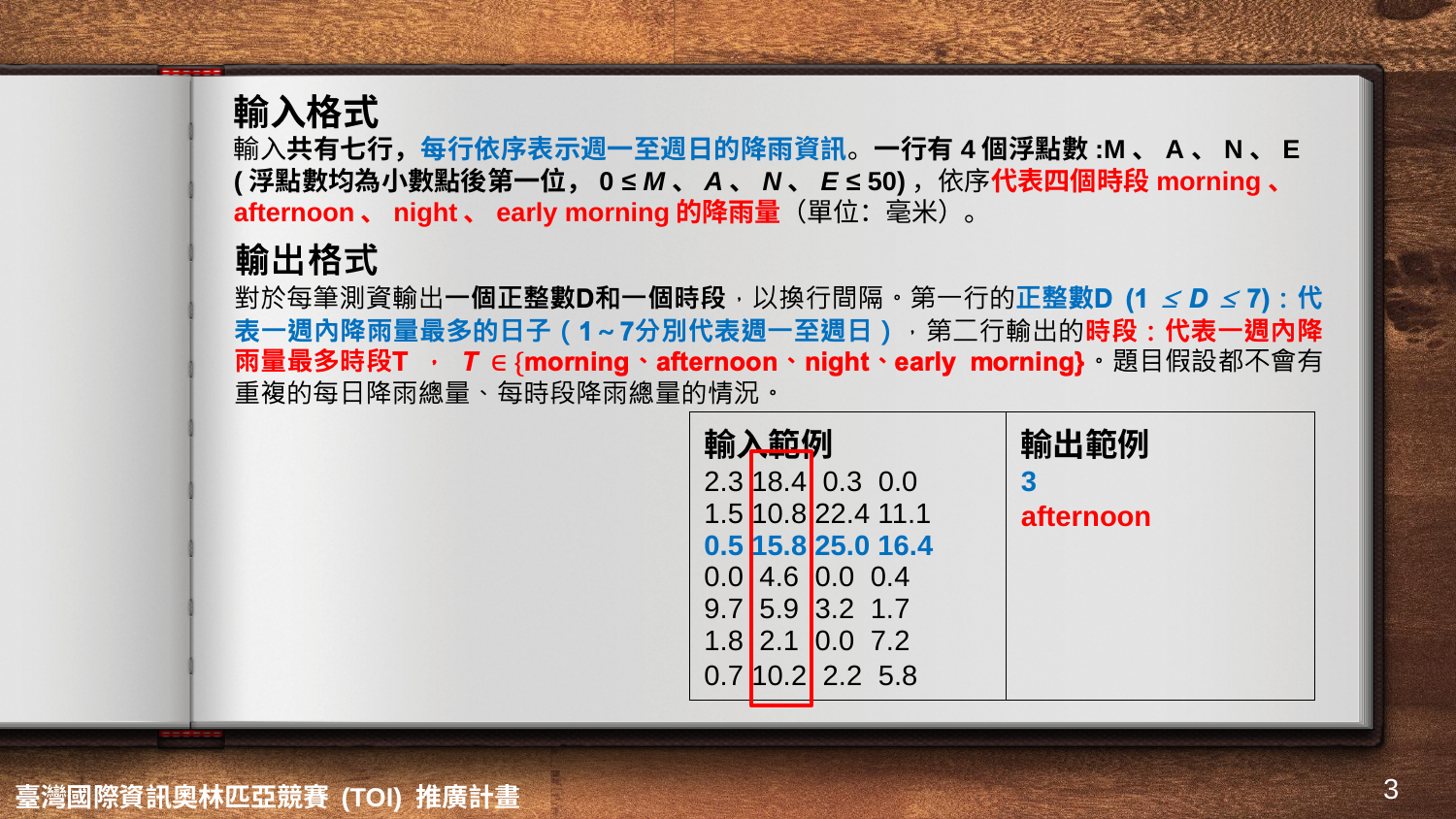

輸入格式
輸入共有七行，每行依序表示週一至週日的降雨資訊。一行有4個浮點數:M、A、N、E (浮點數均為小數點後第一位，0 ≤ M、A、N、E ≤ 50)，依序代表四個時段morning、afternoon、night、early morning的降雨量（單位：毫米）。

| 輸入範例 2.3 18.4 0.3 0.0 1.5 10.8 22.4 11.1 0.5 15.8 25.0 16.4 0.0 4.6 0.0 0.4 9.7 5.9 3.2 1.7 1.8 2.1 0.0 7.2 0.7 10.2 2.2 5.8 | 輸出範例 3 afternoon |
| --- | --- |

3